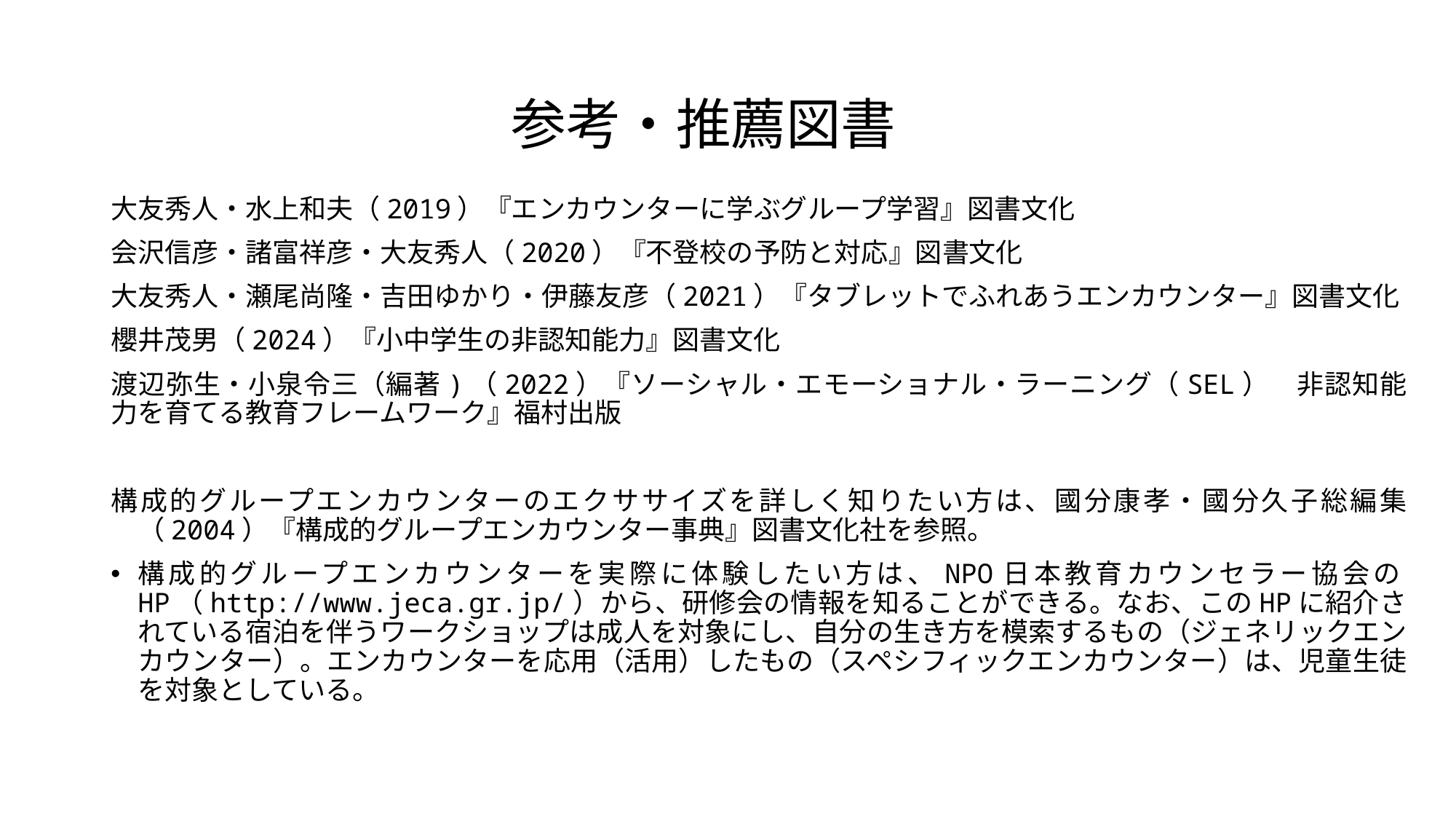

# 参考・推薦図書
大友秀人・水上和夫（2019）『エンカウンターに学ぶグループ学習』図書文化
会沢信彦・諸富祥彦・大友秀人（2020）『不登校の予防と対応』図書文化
大友秀人・瀬尾尚隆・吉田ゆかり・伊藤友彦（2021）『タブレットでふれあうエンカウンター』図書文化
櫻井茂男（2024）『小中学生の非認知能力』図書文化
渡辺弥生・小泉令三（編著)（2022）『ソーシャル・エモーショナル・ラーニング（SEL）　非認知能力を育てる教育フレームワーク』福村出版

構成的グループエンカウンターのエクササイズを詳しく知りたい方は、國分康孝・國分久子総編集（2004）『構成的グループエンカウンター事典』図書文化社を参照。
構成的グループエンカウンターを実際に体験したい方は、NPO日本教育カウンセラー協会のHP（http://www.jeca.gr.jp/）から、研修会の情報を知ることができる。なお、このHPに紹介されている宿泊を伴うワークショップは成人を対象にし、自分の生き方を模索するもの（ジェネリックエンカウンター）。エンカウンターを応用（活用）したもの（スペシフィックエンカウンター）は、児童生徒を対象としている。